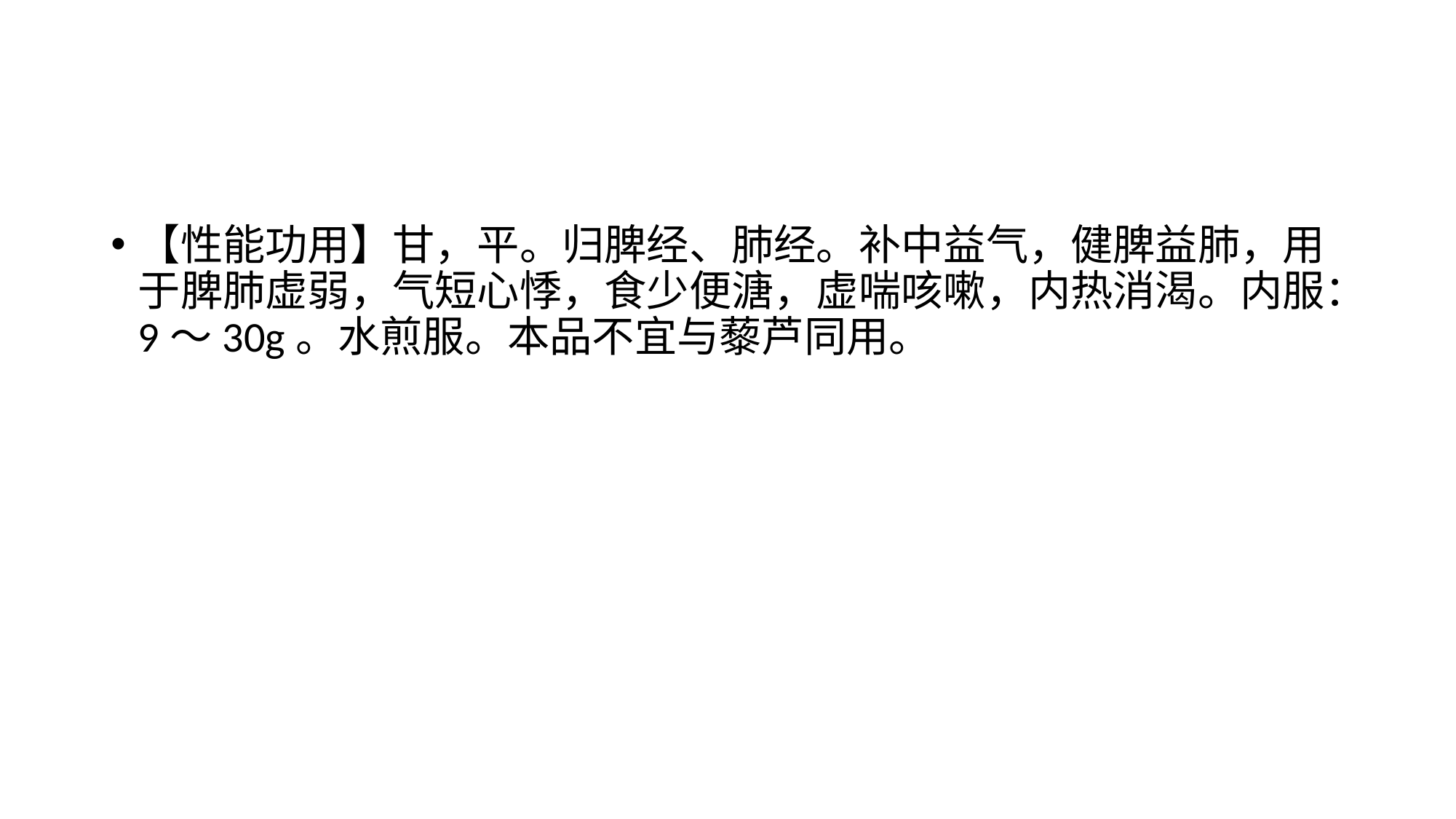

#
【性能功用】甘，平。归脾经、肺经。补中益气，健脾益肺，用于脾肺虚弱，气短心悸，食少便溏，虚喘咳嗽，内热消渴。内服：9～30g。水煎服。本品不宜与藜芦同用。